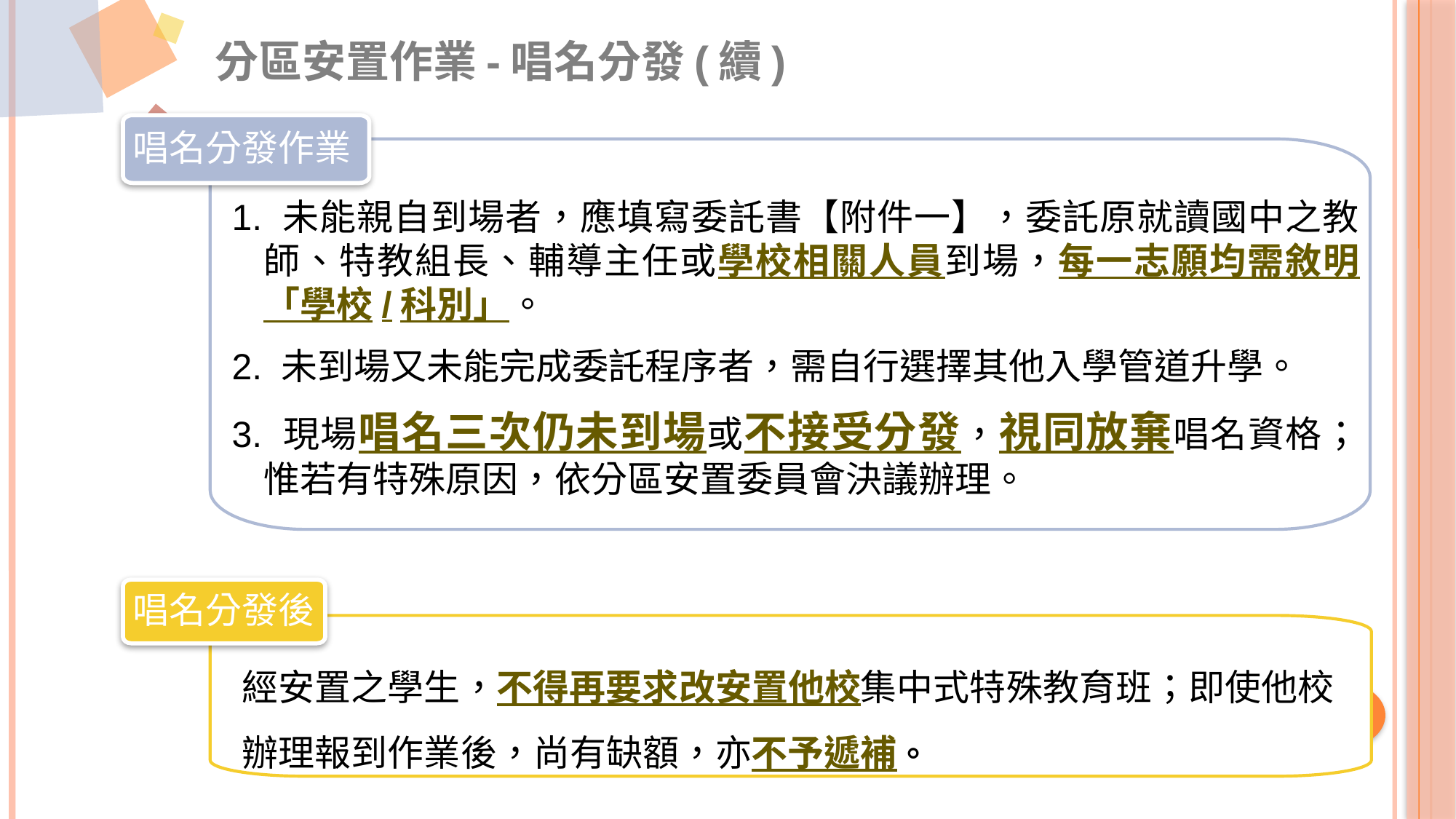

分區安置作業-唱名分發(續)
唱名分發作業

1. 未能親自到場者，應填寫委託書【附件一】，委託原就讀國中之教師、特教組長、輔導主任或學校相關人員到場，每一志願均需敘明「學校/科別」。
2. 未到場又未能完成委託程序者，需自行選擇其他入學管道升學。
3. 現場唱名三次仍未到場或不接受分發，視同放棄唱名資格；惟若有特殊原因，依分區安置委員會決議辦理。
唱名分發後

經安置之學生，不得再要求改安置他校集中式特殊教育班；即使他校辦理報到作業後，尚有缺額，亦不予遞補。